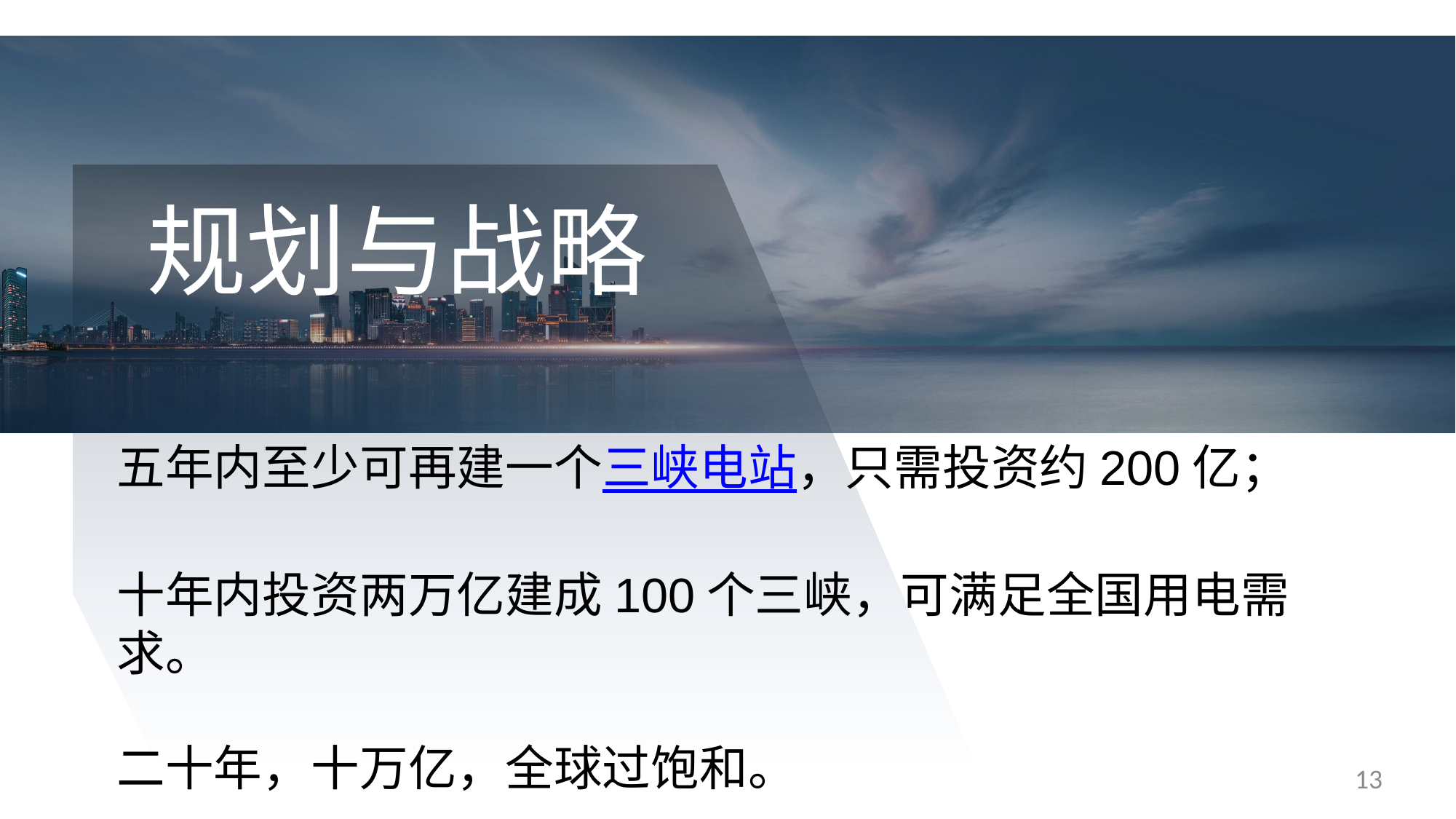

规划与战略
五年内至少可再建一个三峡电站，只需投资约200亿；

十年内投资两万亿建成100个三峡，可满足全国用电需求。

二十年，十万亿，全球过饱和。
13